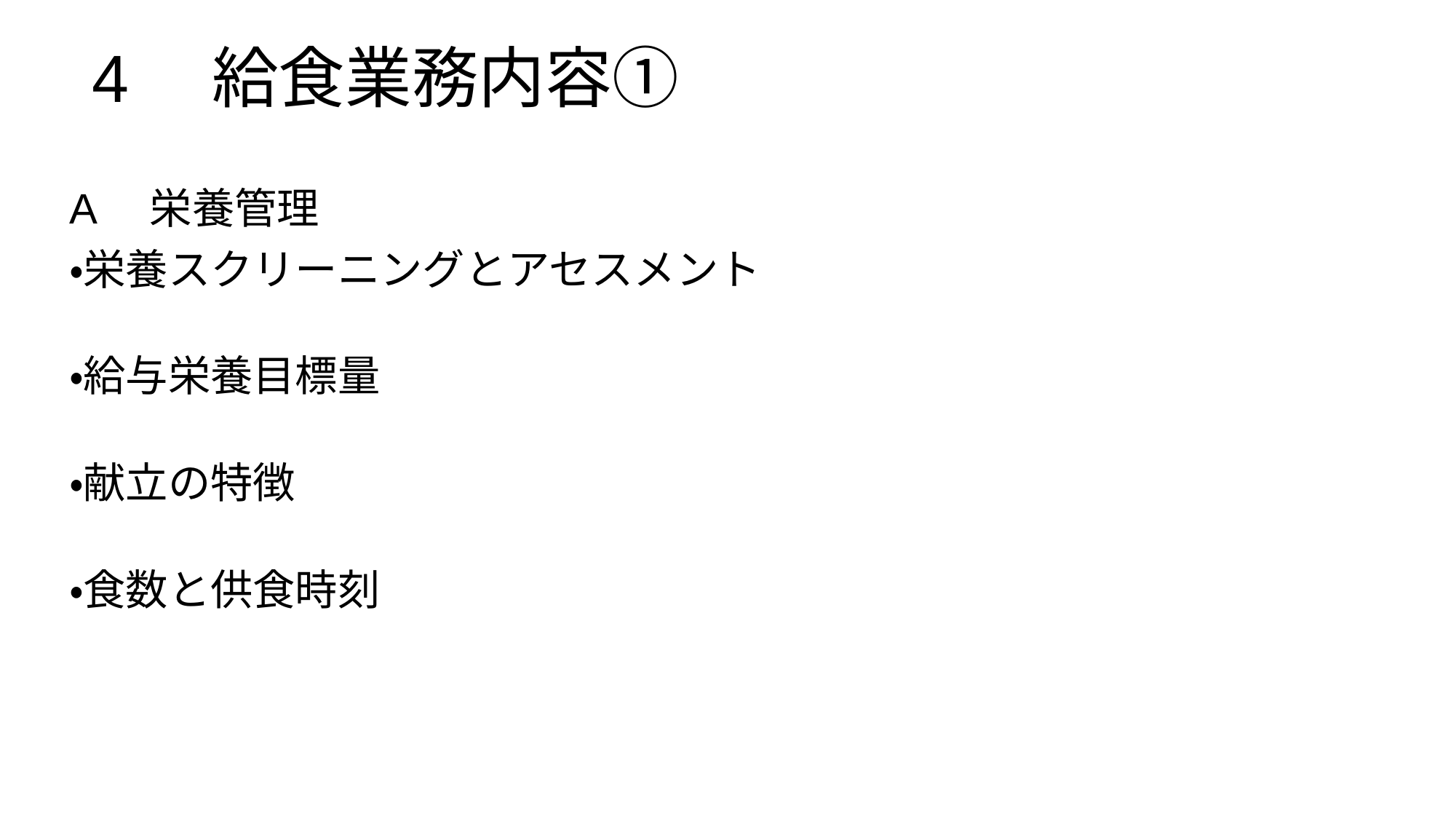

# 4　給食業務内容①
A　栄養管理
・栄養スクリーニングとアセスメント

・給与栄養目標量

・献立の特徴

・食数と供食時刻